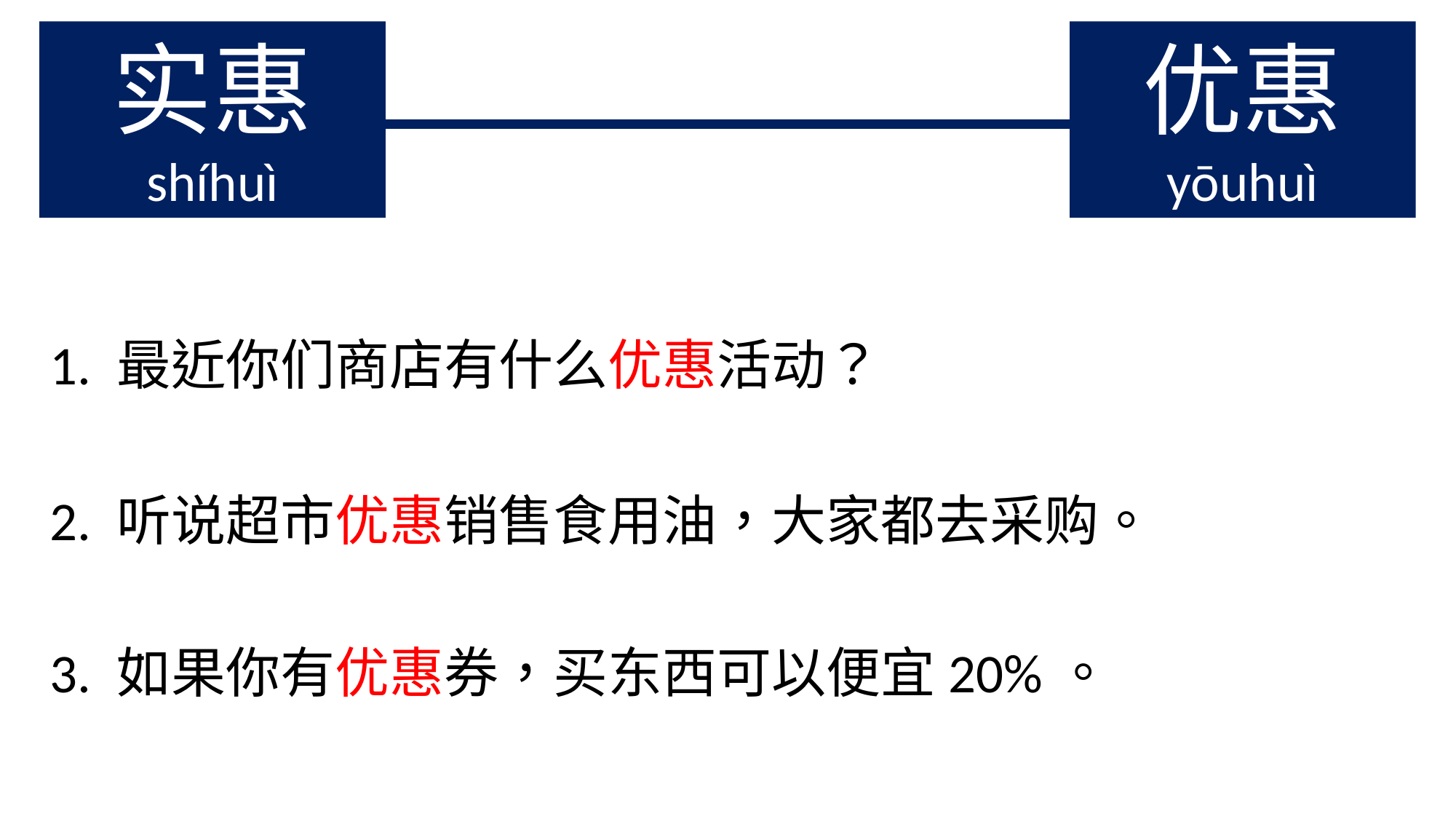

实惠
shíhuì
优惠
yōuhuì
1. 最近你们商店有什么优惠活动？
2. 听说超市优惠销售食用油，大家都去采购。
3. 如果你有优惠券，买东西可以便宜20%。